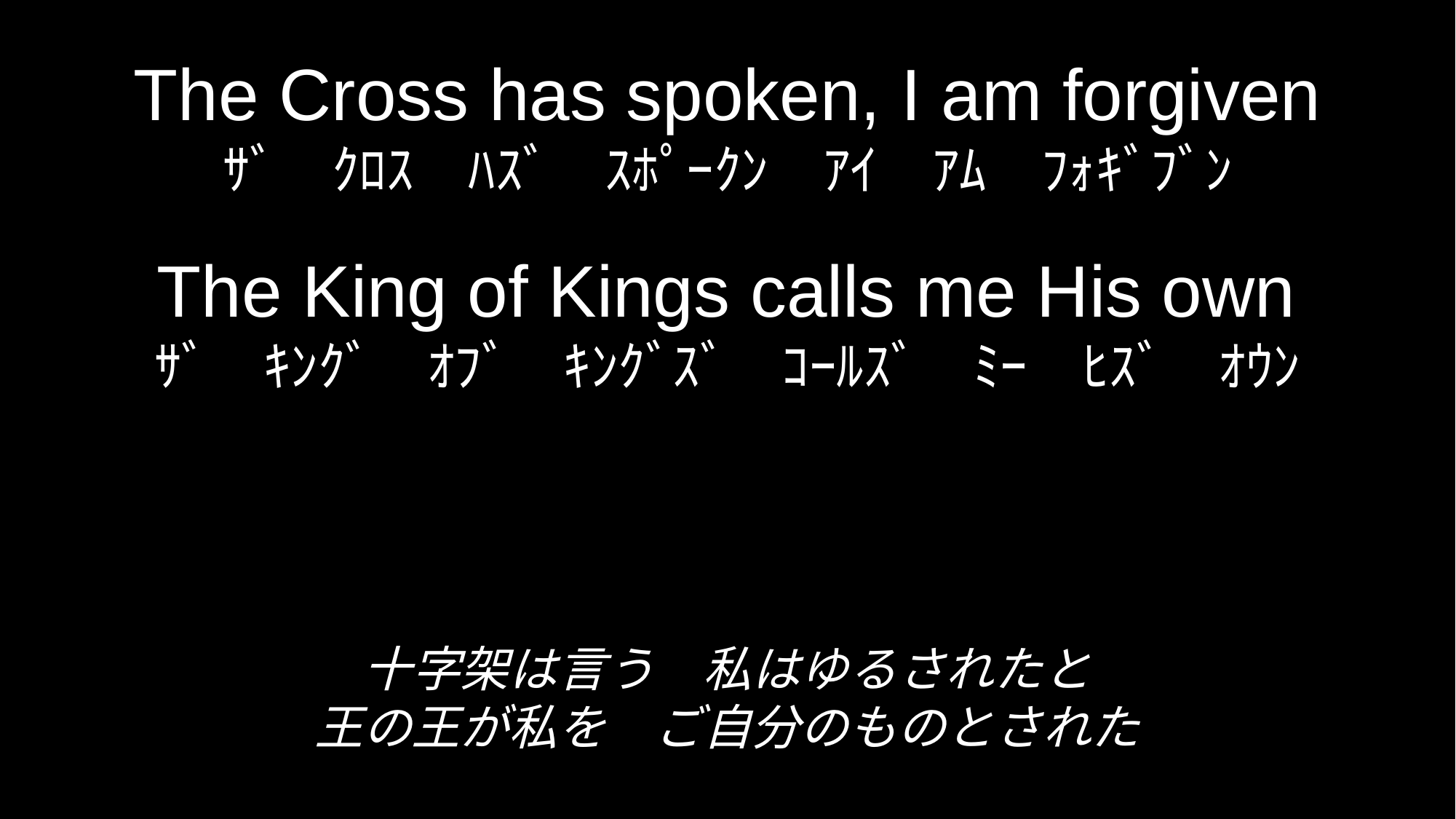

The Cross has spoken, I am forgiven
ｻﾞ　ｸﾛｽ　ﾊｽﾞ　ｽﾎﾟｰｸﾝ　ｱｲ　ｱﾑ　ﾌｫｷﾞﾌﾞﾝ

 The King of Kings calls me His own
ｻﾞ　ｷﾝｸﾞ　ｵﾌﾞ　ｷﾝｸﾞｽﾞ　ｺｰﾙｽﾞ　ﾐｰ　ﾋｽﾞ　ｵｳﾝ
十字架は言う　私はゆるされたと
王の王が私を　ご自分のものとされた